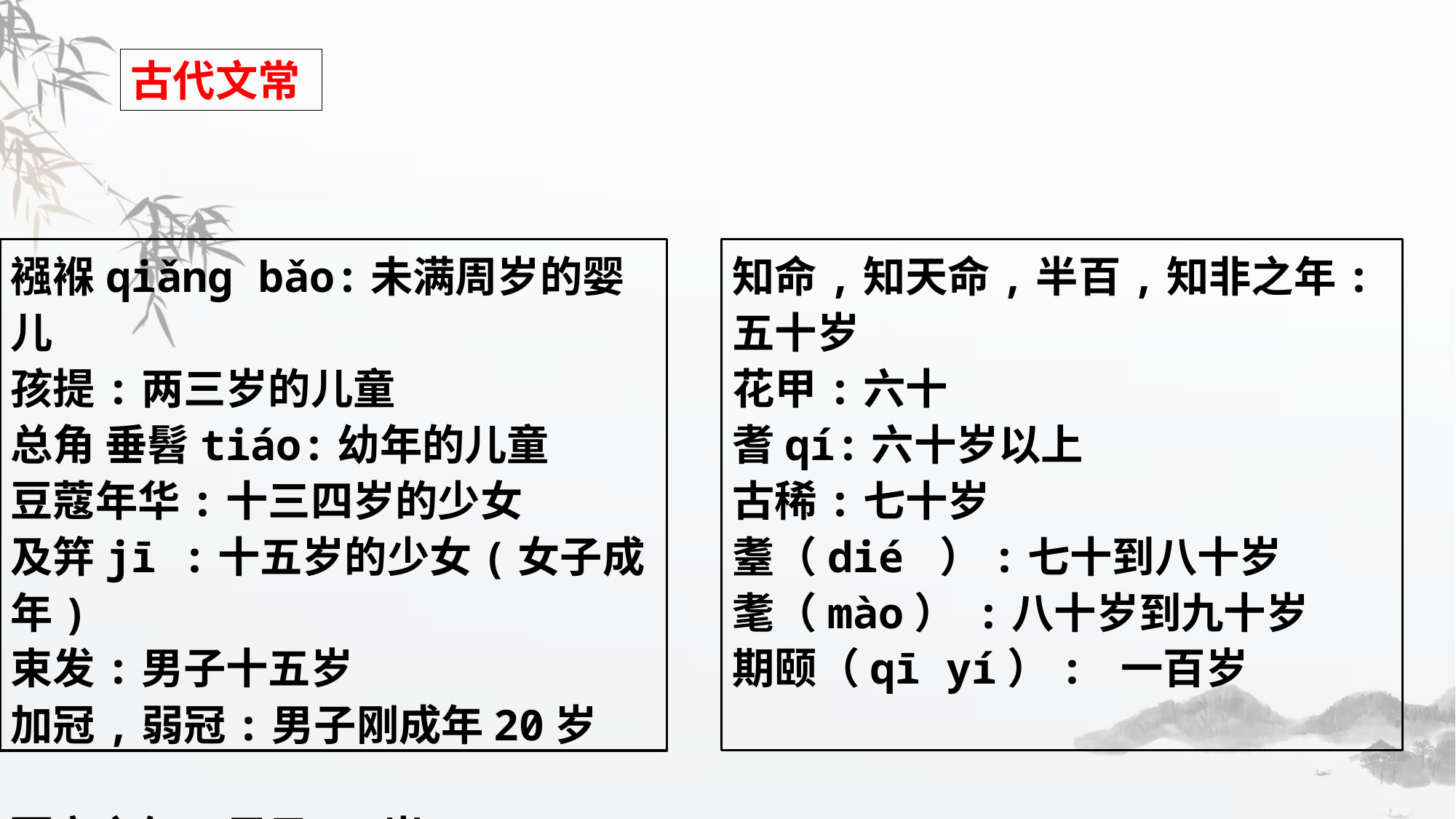

古代文常
襁褓qiǎnɡ bǎo:未满周岁的婴儿
孩提:两三岁的儿童
总角 垂髫tiáo:幼年的儿童
豆蔻年华:十三四岁的少女
及笄jī :十五岁的少女(女子成年)
束发:男子十五岁
加冠,弱冠:男子刚成年20岁
而立之年:男子30岁
不惑:男子40岁

知命,知天命,半百,知非之年:五十岁
花甲:六十
耆qí:六十岁以上
古稀:七十岁
耋（dié ）:七十到八十岁
耄（mào） :八十岁到九十岁
期颐（qī yí）: 一百岁